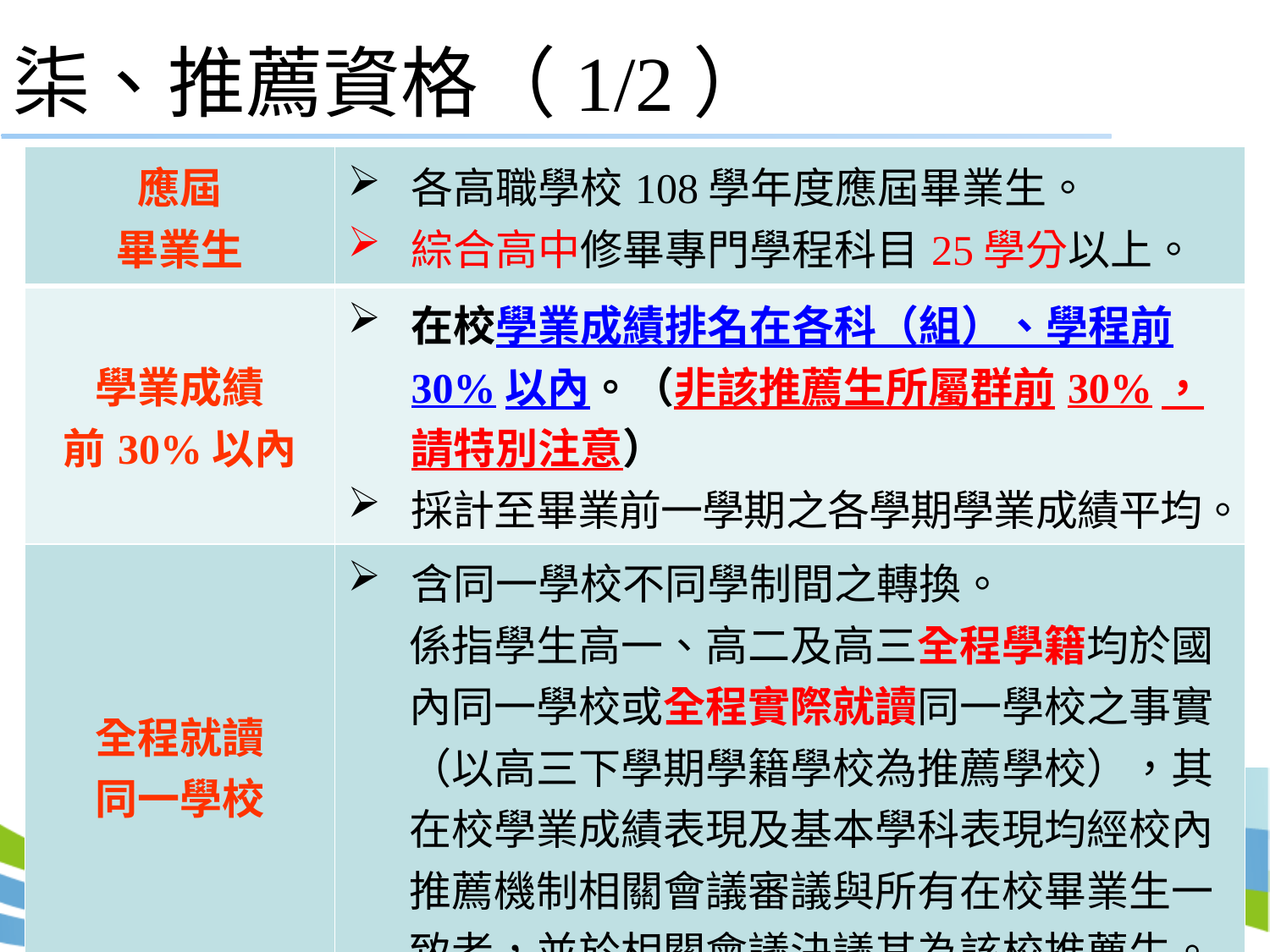

# 柒、推薦資格（1/2）
| 應屆 畢業生 | 各高職學校108學年度應屆畢業生。 綜合高中修畢專門學程科目25學分以上。 |
| --- | --- |
| 學業成績 前30%以內 | 在校學業成績排名在各科（組）、學程前30%以內。（非該推薦生所屬群前30%，請特別注意） 採計至畢業前一學期之各學期學業成績平均。 |
| 全程就讀 同一學校 | 含同一學校不同學制間之轉換。 係指學生高一、高二及高三全程學籍均於國內同一學校或全程實際就讀同一學校之事實（以高三下學期學籍學校為推薦學校），其在校學業成績表現及基本學科表現均經校內推薦機制相關會議審議與所有在校畢業生一致者，並於相關會議決議其為該校推薦生。 |
13